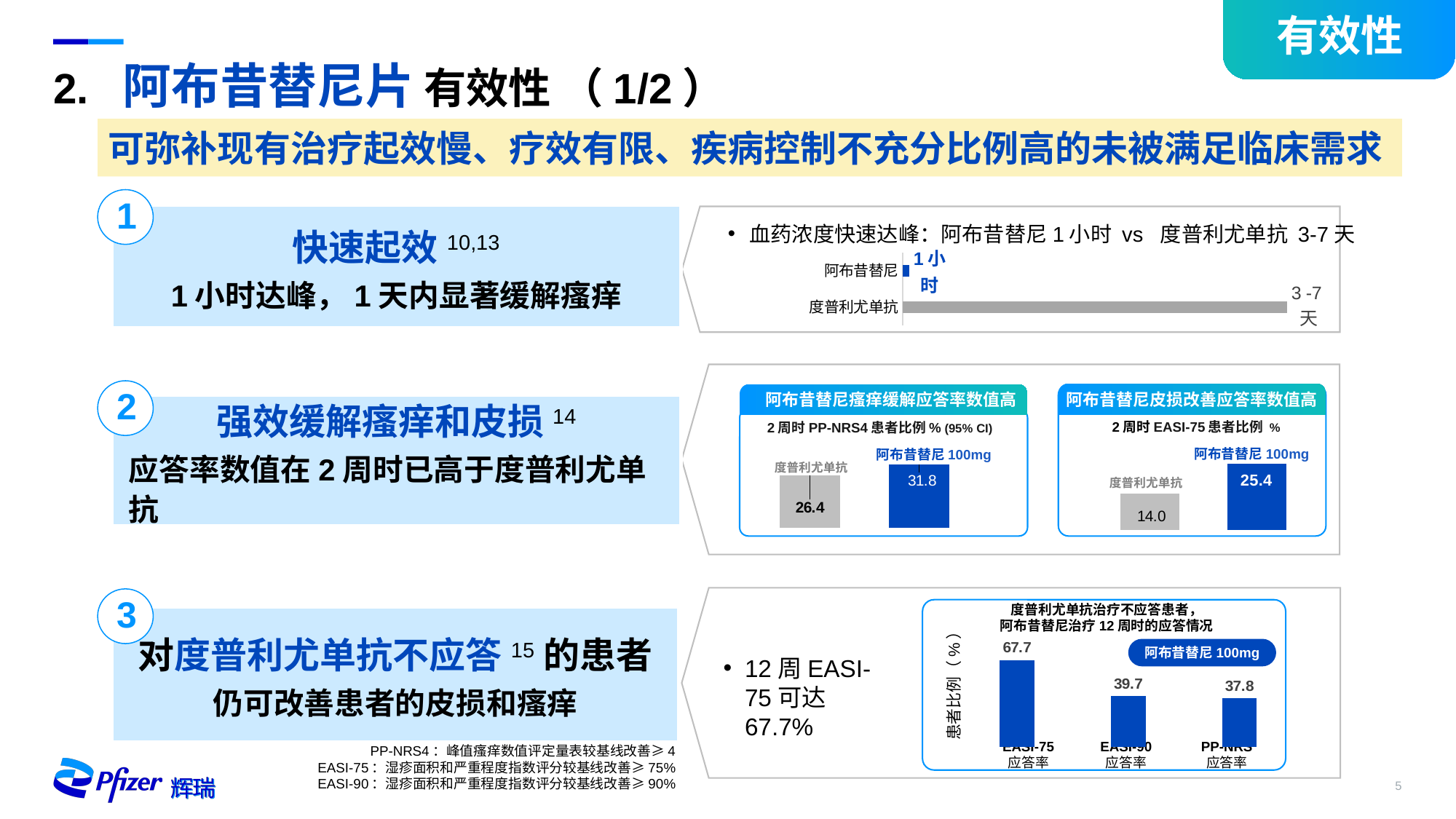

有效性
# 2.  阿布昔替尼片 有效性 （1/2）
可弥补现有治疗起效慢、疗效有限、疾病控制不充分比例高的未被满足临床需求
1
快速起效10,13
1小时达峰，1天内显著缓解瘙痒

血药浓度快速达峰：阿布昔替尼1小时 vs  度普利尤单抗 3-7天

### Chart

| Category | 100mg |
|---|---|
| 度普利尤单抗 | 168.0 |
| 阿布昔替尼 | 3.0 |

### Chart

| Category | NRS |
|---|---|
| 度普利尤单抗
300 mg Q2W  | 14.0 |
| 阿布昔替尼
100 mg QD  | 25.4 |
2

阿布昔替尼瘙痒缓解应答率数值高

阿布昔替尼皮损改善应答率数值高
强效缓解瘙痒和皮损14
应答率数值在2周时已高于度普利尤单抗
2周时EASI-75患者比例 %

2周时PP-NRS4患者比例% (95% CI)

### Chart

| Category | NRS |
|---|---|
| 度普利尤单抗
300 mg Q2W  | 26.4 |
| 阿布昔替尼
100 mg QD  | 31.8 |
阿布昔替尼100mg
阿布昔替尼100mg
度普利尤单抗
度普利尤单抗

3
度普利尤单抗治疗不应答患者，
阿布昔替尼治疗12周时的应答情况

对度普利尤单抗不应答15的患者
仍可改善患者的皮损和瘙痒
患者比例（%）
阿布昔替尼100mg

### Chart

| Category | 阿布昔替尼100mg |
|---|---|
| EASI-75应答率 | 67.7 |
| EASI-90应答率 | 39.7 |
| PP-NRS应答率 | 37.8 |
12周EASI-75可达67.7%
EASI-75
应答率
EASI-90
应答率
PP-NRS
应答率
PP-NRS4：峰值瘙痒数值评定量表较基线改善≥4
EASI-75：湿疹面积和严重程度指数评分较基线改善≥75%
EASI-90：湿疹面积和严重程度指数评分较基线改善≥90%